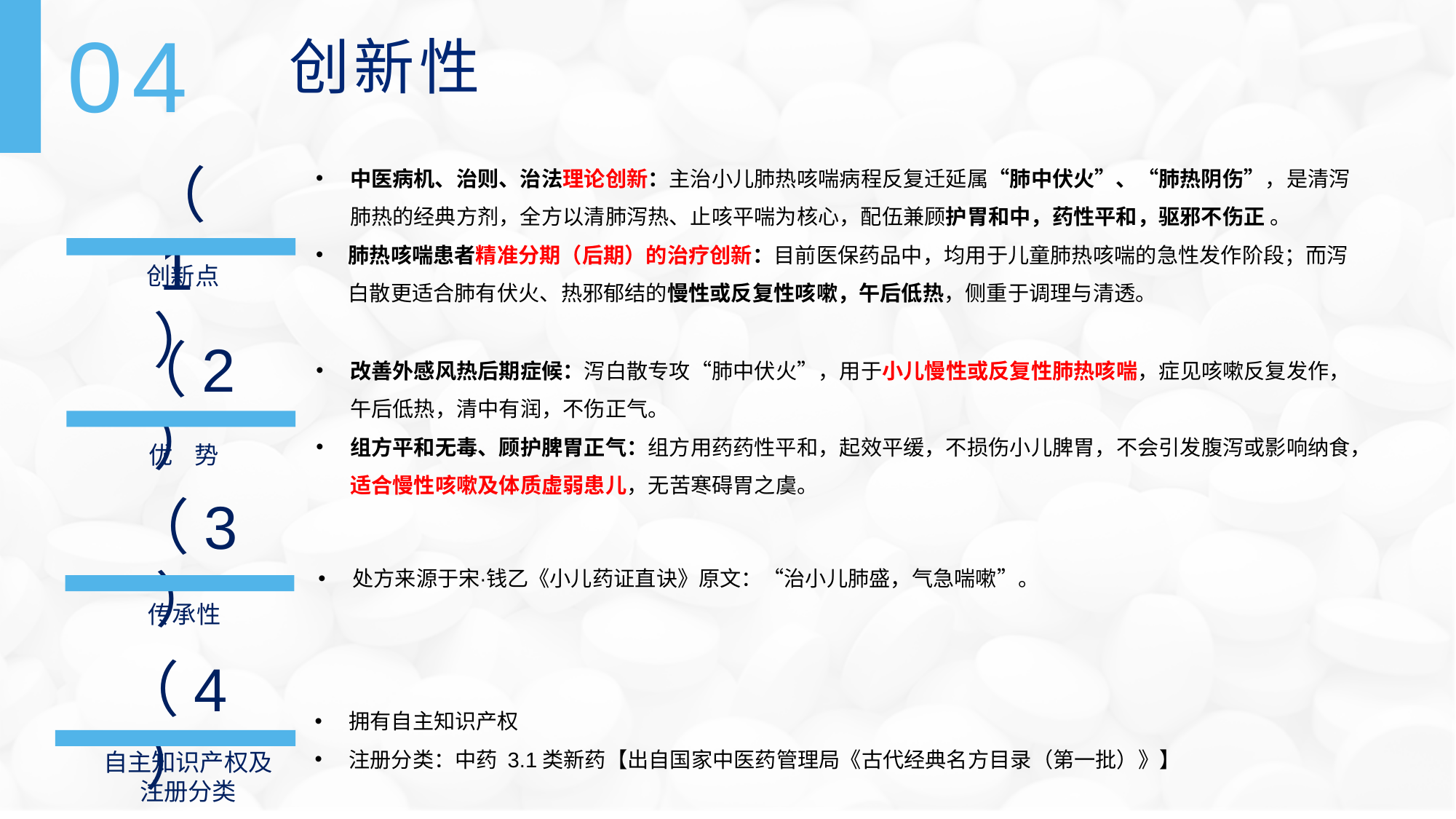

04
创新性
中医病机、治则、治法理论创新：主治小儿肺热咳喘病程反复迁延属“肺中伏火”、“肺热阴伤”，是清泻肺热的经典方剂，全方以清肺泻热、止咳平喘为核心，配伍兼顾护胃和中，药性平和，驱邪不伤正 。
肺热咳喘患者精准分期（后期）的治疗创新：目前医保药品中，均用于儿童肺热咳喘的急性发作阶段；而‌泻白散‌更适合肺有伏火、热邪郁结的慢性或反复性咳嗽，午后低热，侧重于调理与清透。
（1）

创新点
（2）
改善外感风热后期症候：泻白散专攻“肺中伏火”，用于小儿慢性或反复性肺热咳喘，症见咳嗽反复发作，午后低热，清中有润，不伤正气。
组方平和无毒、顾护脾胃正气：组方用药药性平和，起效平缓，不损伤小儿脾胃，不会引发腹泻或影响纳食，适合慢性咳嗽及体质虚弱患儿，无苦寒碍胃之虞。

优    势
（3）
处方来源于宋∙钱乙《小儿药证直诀》原文：“治小儿肺盛，气急喘嗽”。

传承性
（4）
拥有自主知识产权
注册分类：中药 3.1类新药【出自国家中医药管理局《古代经典名方目录（第一批）》】

自主知识产权及
注册分类